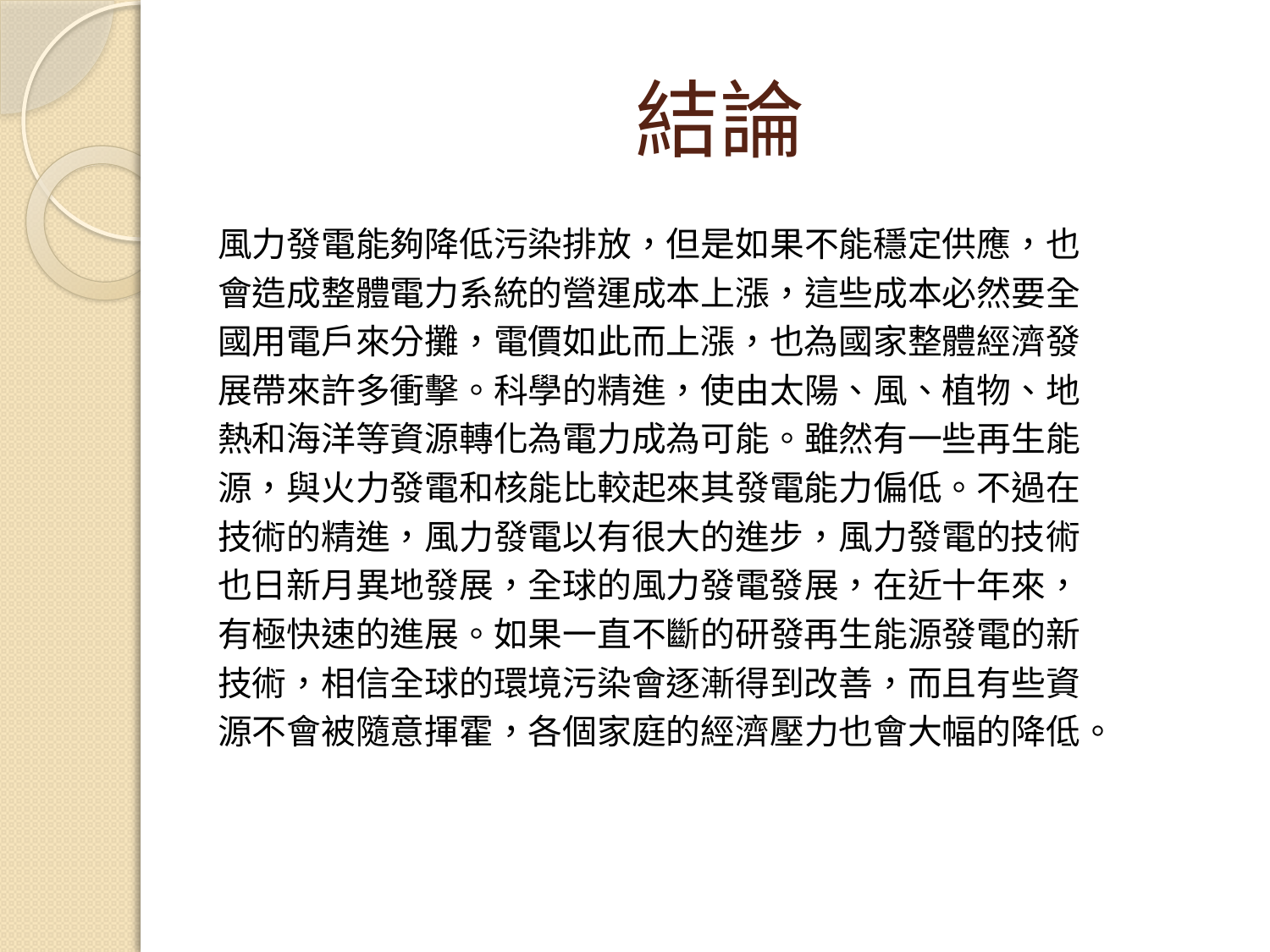

# 結論
風力發電能夠降低污染排放，但是如果不能穩定供應，也
會造成整體電力系統的營運成本上漲，這些成本必然要全
國用電戶來分攤，電價如此而上漲，也為國家整體經濟發
展帶來許多衝擊。科學的精進，使由太陽、風、植物、地
熱和海洋等資源轉化為電力成為可能。雖然有一些再生能
源，與火力發電和核能比較起來其發電能力偏低。不過在
技術的精進，風力發電以有很大的進步，風力發電的技術
也日新月異地發展，全球的風力發電發展，在近十年來，
有極快速的進展。如果一直不斷的研發再生能源發電的新
技術，相信全球的環境污染會逐漸得到改善，而且有些資
源不會被隨意揮霍，各個家庭的經濟壓力也會大幅的降低。